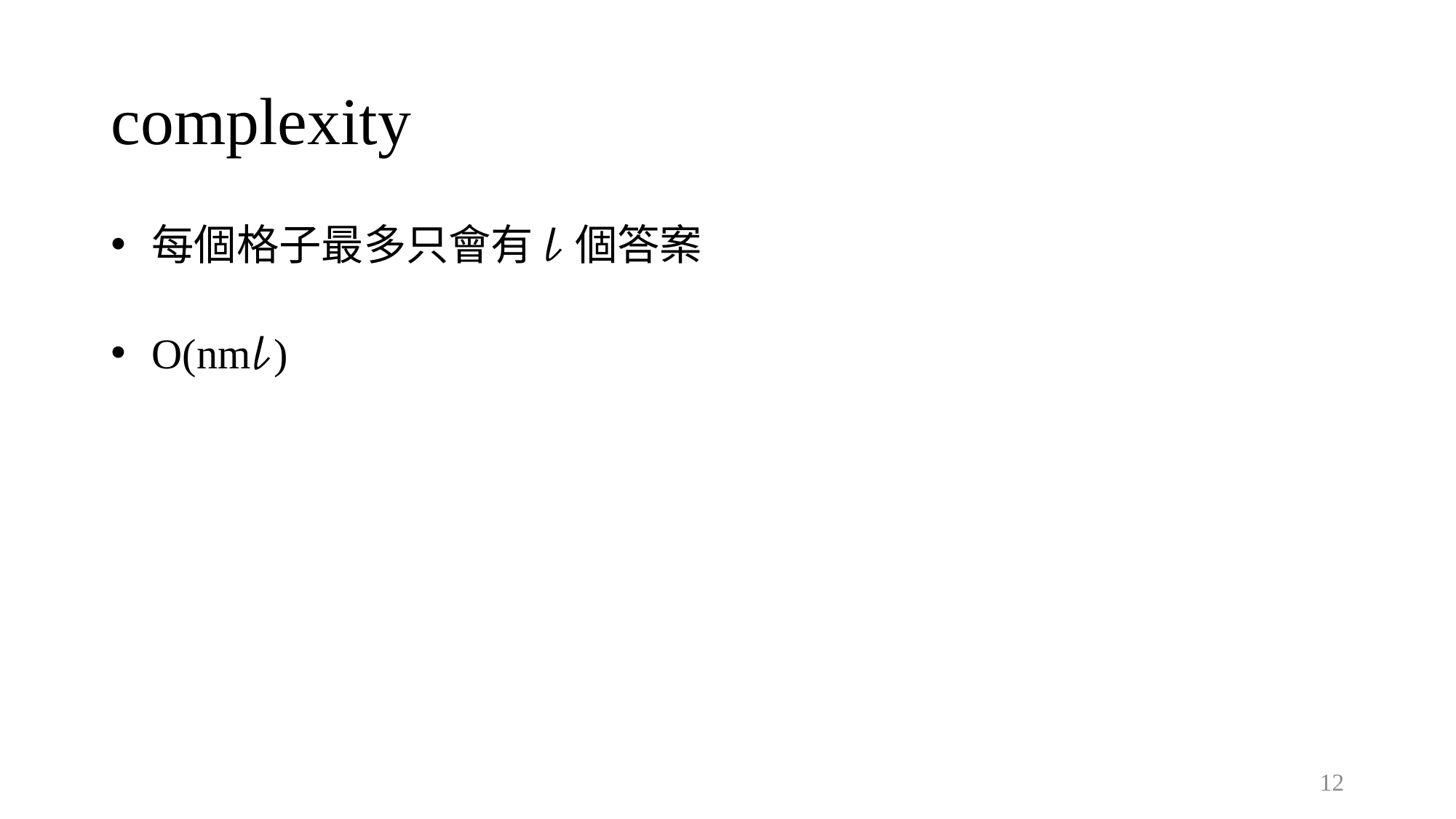

# complexity
每個格子最多只會有 𝓁 個答案

O(nm𝓁)

12